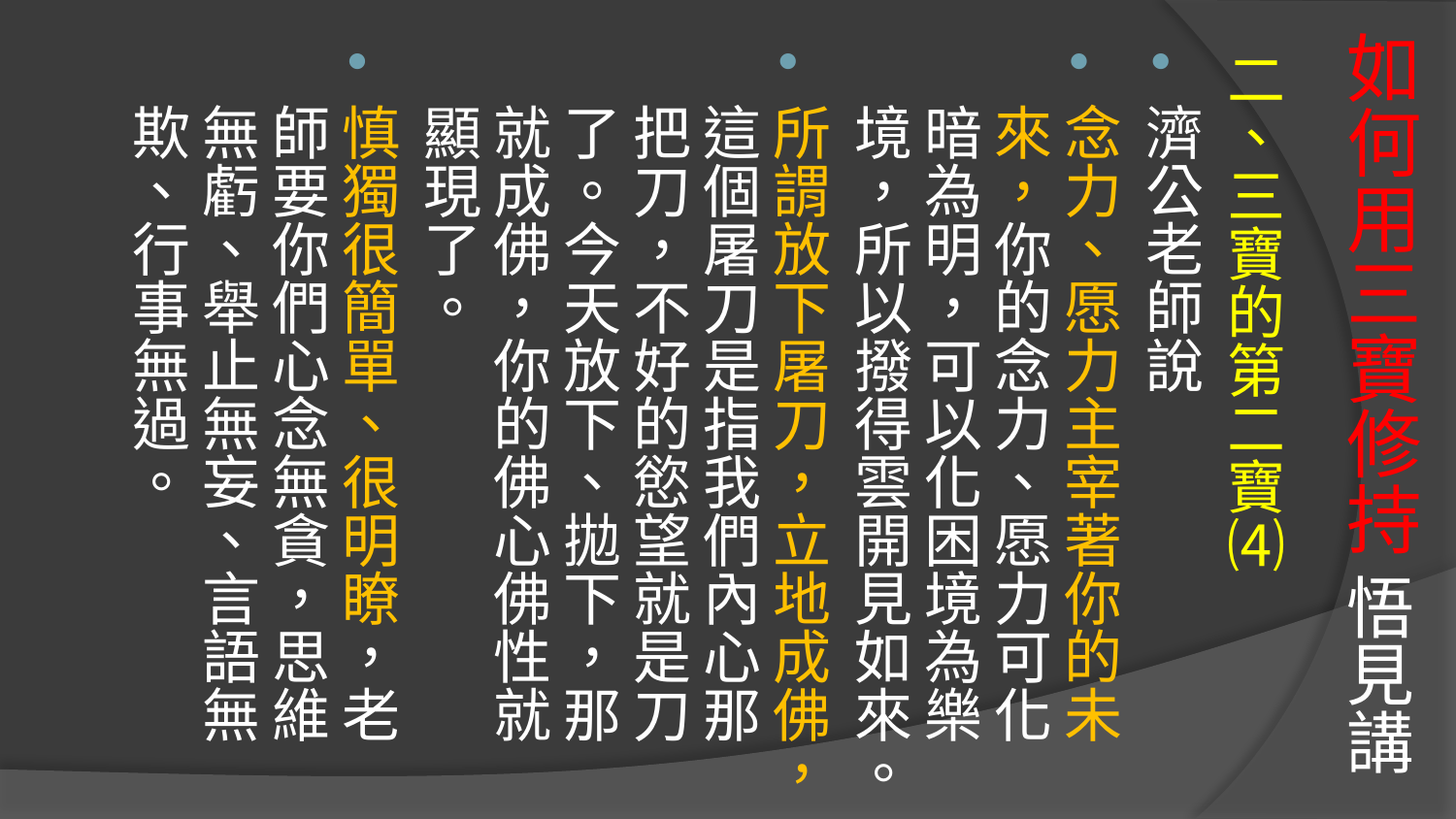

# 如何用三寶修持 悟見講
二、三寶的第二寶⑷
濟公老師說
念力、愿力主宰著你的未來，你的念力、愿力可化暗為明，可以化困境為樂境，所以撥得雲開見如來。
所謂放下屠刀，立地成佛，這個屠刀是指我們內心那把刀，不好的慾望就是刀了。今天放下、拋下，那就成佛，你的佛心佛性就顯現了。
慎獨很簡單、很明瞭，老師要你們心念無貪，思維無虧、舉止無妄、言語無欺、行事無過。